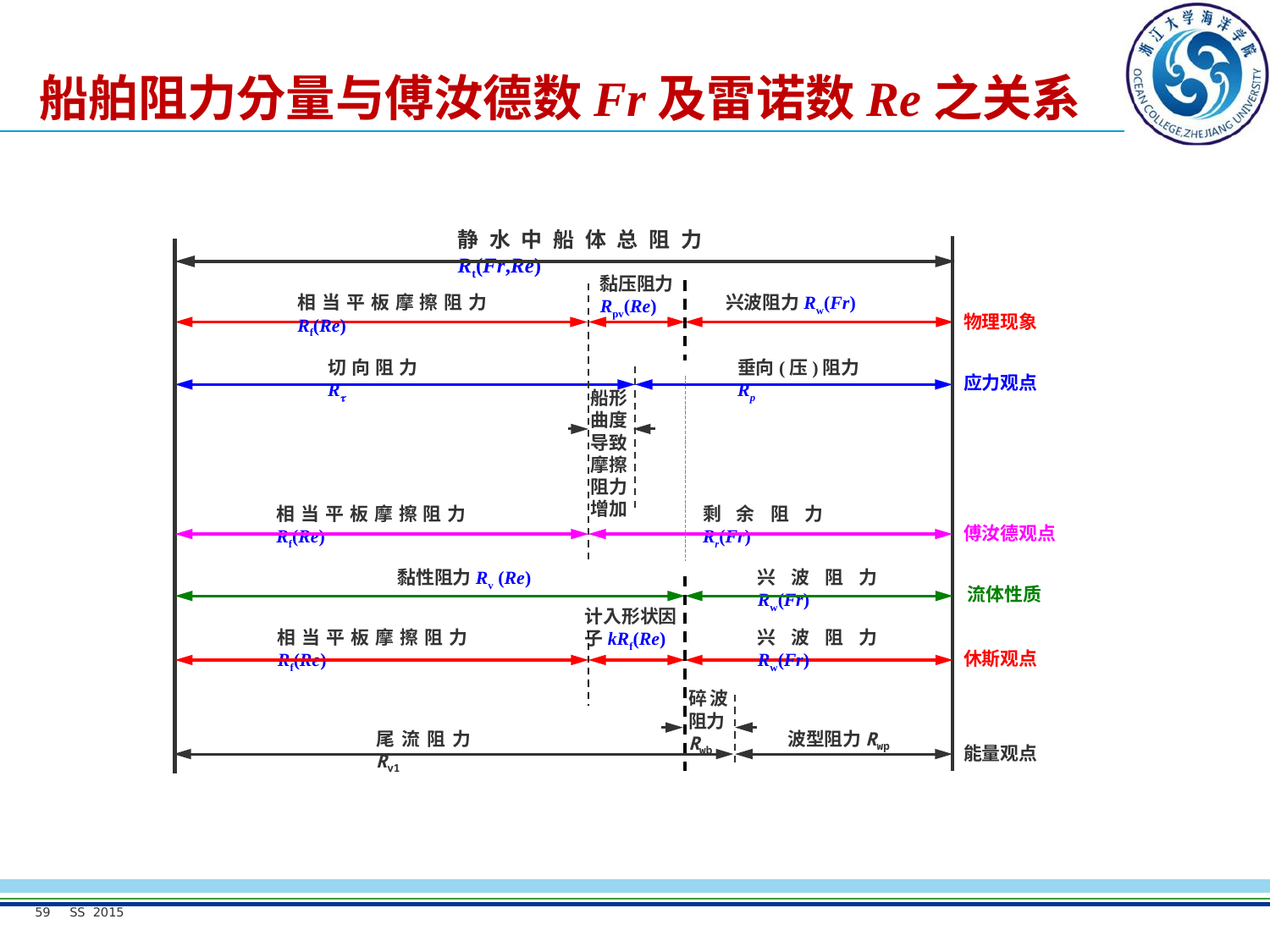

# 船舶阻力分量与傅汝德数Fr及雷诺数Re之关系
静水中船体总阻力Rt(Fr,Re)
黏压阻力Rpv(Re)
兴波阻力Rw(Fr)

物理现象
切向阻力Rτ
垂向(压)阻力Rp
应力观点
相当平板摩擦阻力Rf(Re)
剩余阻力Rr(Fr)
傅汝德观点
黏性阻力Rv (Re)
兴波阻力Rw(Fr)
计入形状因子kRf(Re)
相当平板摩擦阻力Rf(Re)
休斯观点
碎波阻力Rwb
尾流阻力Rv1
波型阻力Rwp
能量观点
船形曲度导致摩擦阻力增加
相当平板摩擦阻力Rf(Re)

流体性质
兴波阻力Rw(Fr)
59